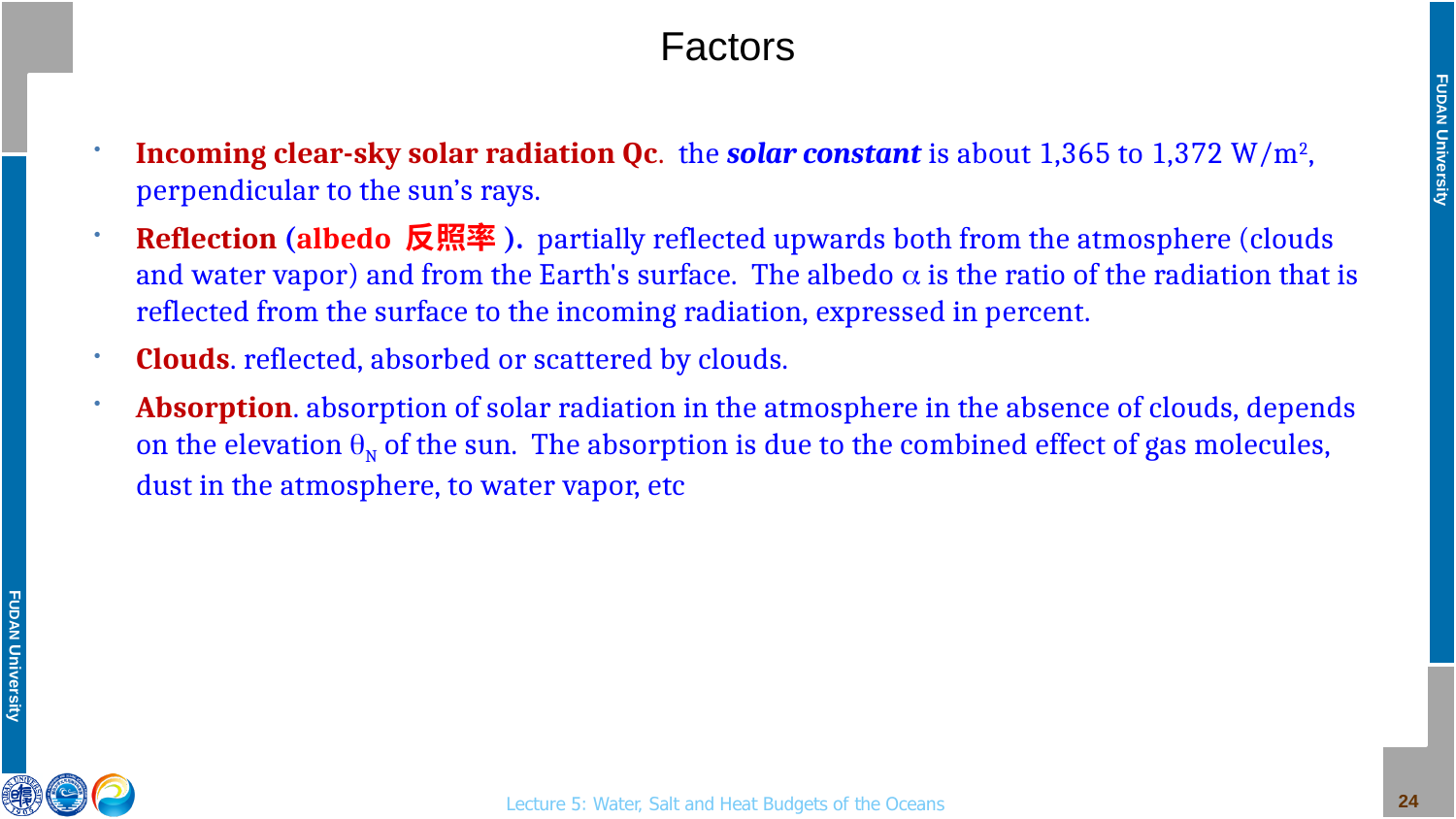

# Factors
Incoming clear-sky solar radiation Qc.  the solar constant is about 1,365 to 1,372 W/m2, perpendicular to the sun’s rays.
Reflection (albedo 反照率).  partially reflected upwards both from the atmosphere (clouds and water vapor) and from the Earth's surface.  The albedo α is the ratio of the radiation that is reflected from the surface to the incoming radiation, expressed in percent.
Clouds. reflected, absorbed or scattered by clouds.
Absorption. absorption of solar radiation in the atmosphere in the absence of clouds, depends on the elevation θN of the sun.  The absorption is due to the combined effect of gas molecules, dust in the atmosphere, to water vapor, etc